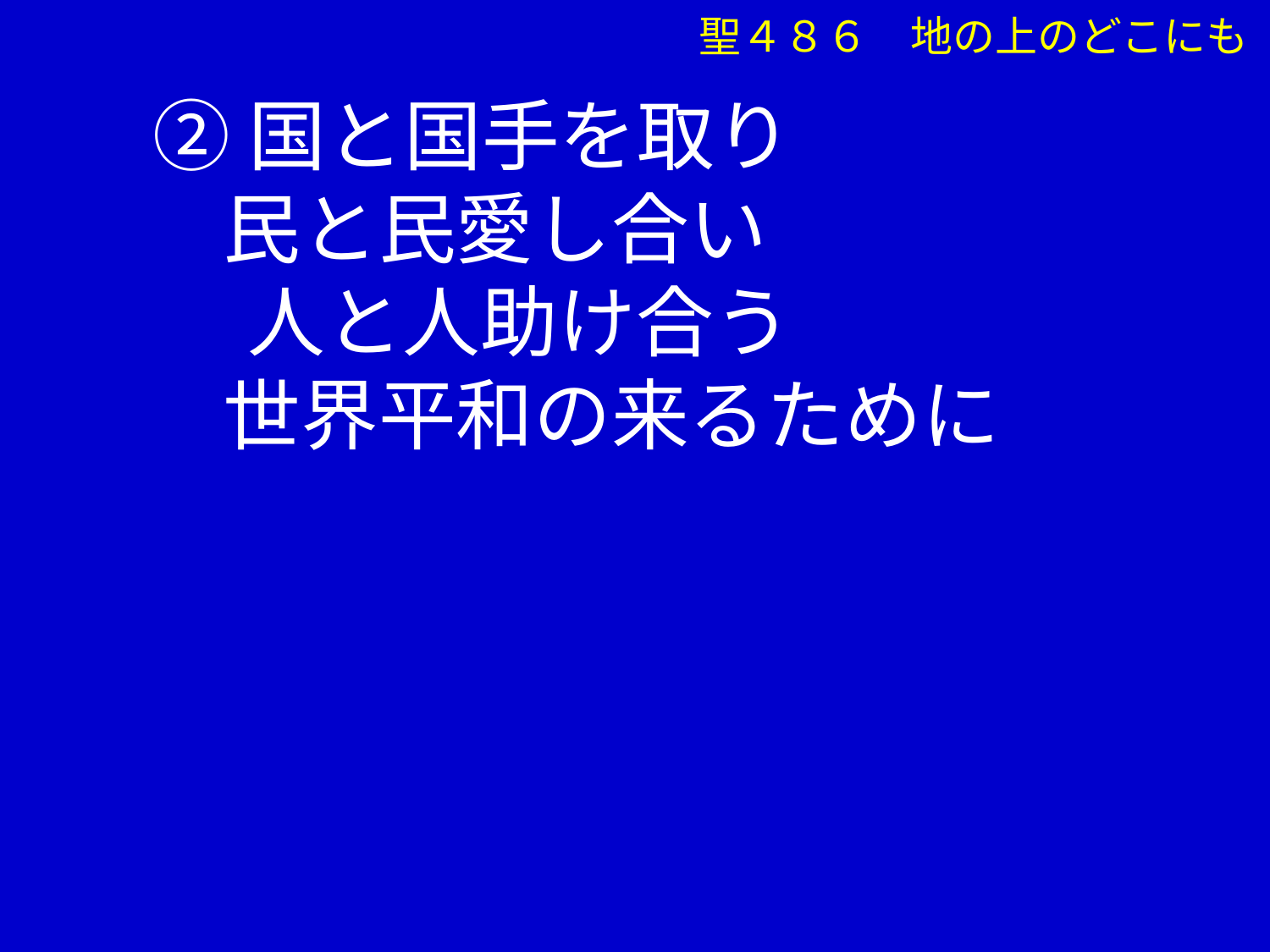

聖４８６　地の上のどこにも
  ②国と国手を取り
     民と民愛し合い
　   人と人助け合う
     世界平和の来るために